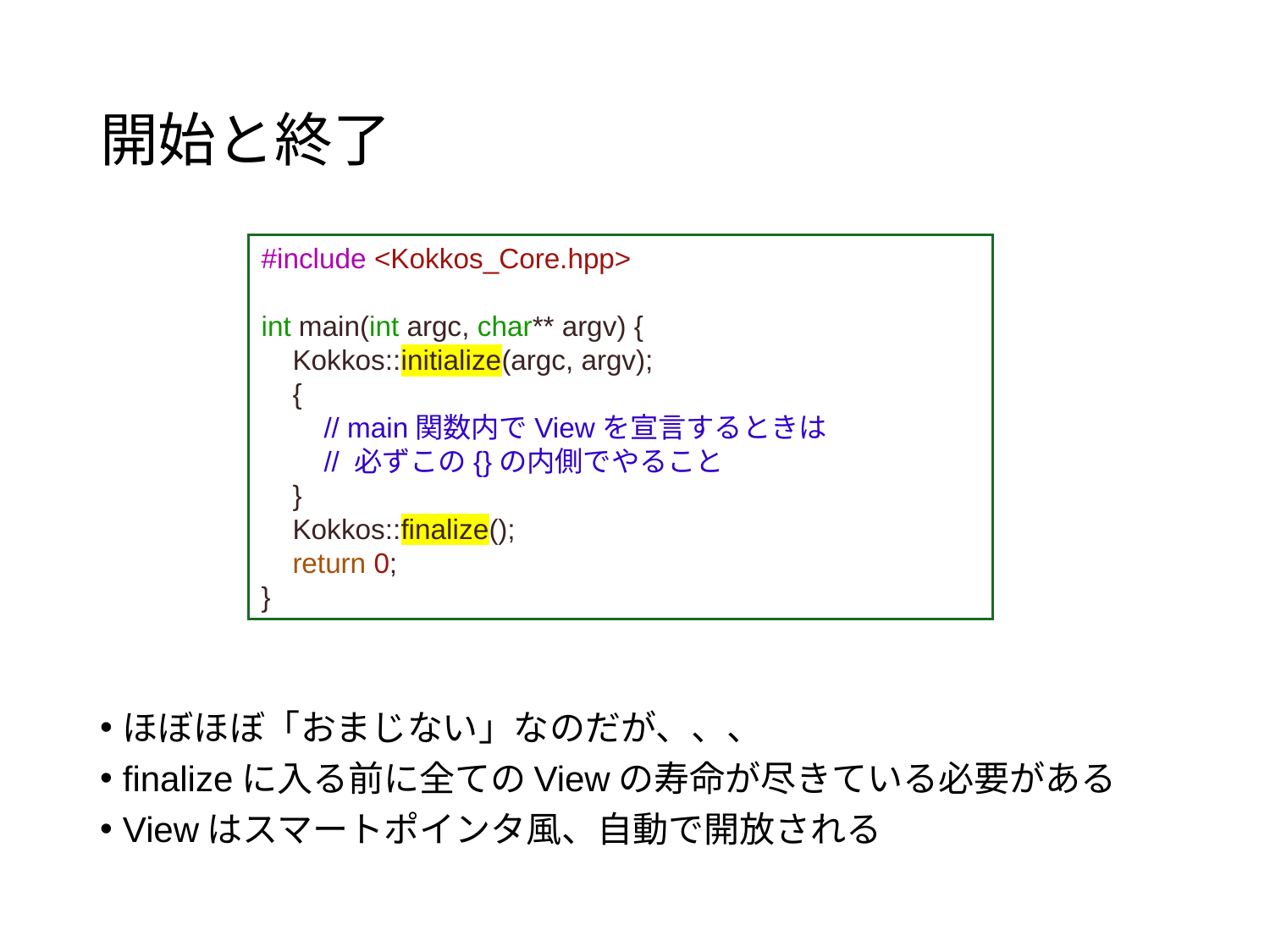

# 開始と終了
#include <Kokkos_Core.hpp>

int main(int argc, char** argv) {
    Kokkos::initialize(argc, argv);
    {
        // main関数内でViewを宣言するときは
        // 必ずこの{}の内側でやること
    }
    Kokkos::finalize();
    return 0;
}
ほぼほぼ「おまじない」なのだが、、、
finalizeに入る前に全てのViewの寿命が尽きている必要がある
Viewはスマートポインタ風、自動で開放される